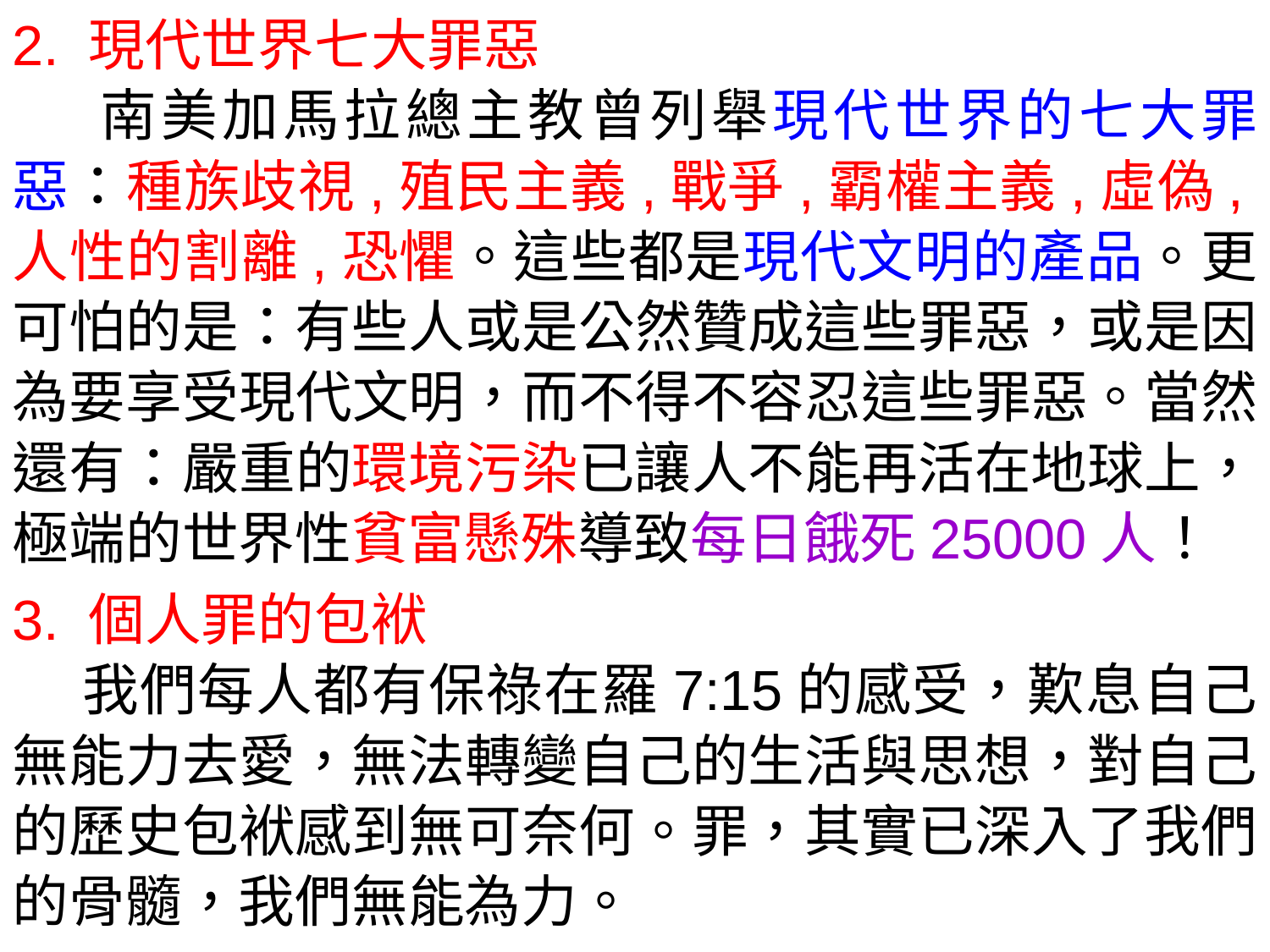

2. 現代世界七大罪惡
    南美加馬拉總主教曾列舉現代世界的七大罪惡：種族歧視,殖民主義,戰爭,霸權主義,虛偽,人性的割離,恐懼。這些都是現代文明的產品。更可怕的是：有些人或是公然贊成這些罪惡，或是因為要享受現代文明，而不得不容忍這些罪惡。當然還有：嚴重的環境污染已讓人不能再活在地球上，極端的世界性貧富懸殊導致每日餓死25000人！
3. 個人罪的包袱
    我們每人都有保祿在羅7:15的感受，歎息自己無能力去愛，無法轉變自己的生活與思想，對自己的歷史包袱感到無可奈何。罪，其實已深入了我們的骨髓，我們無能為力。